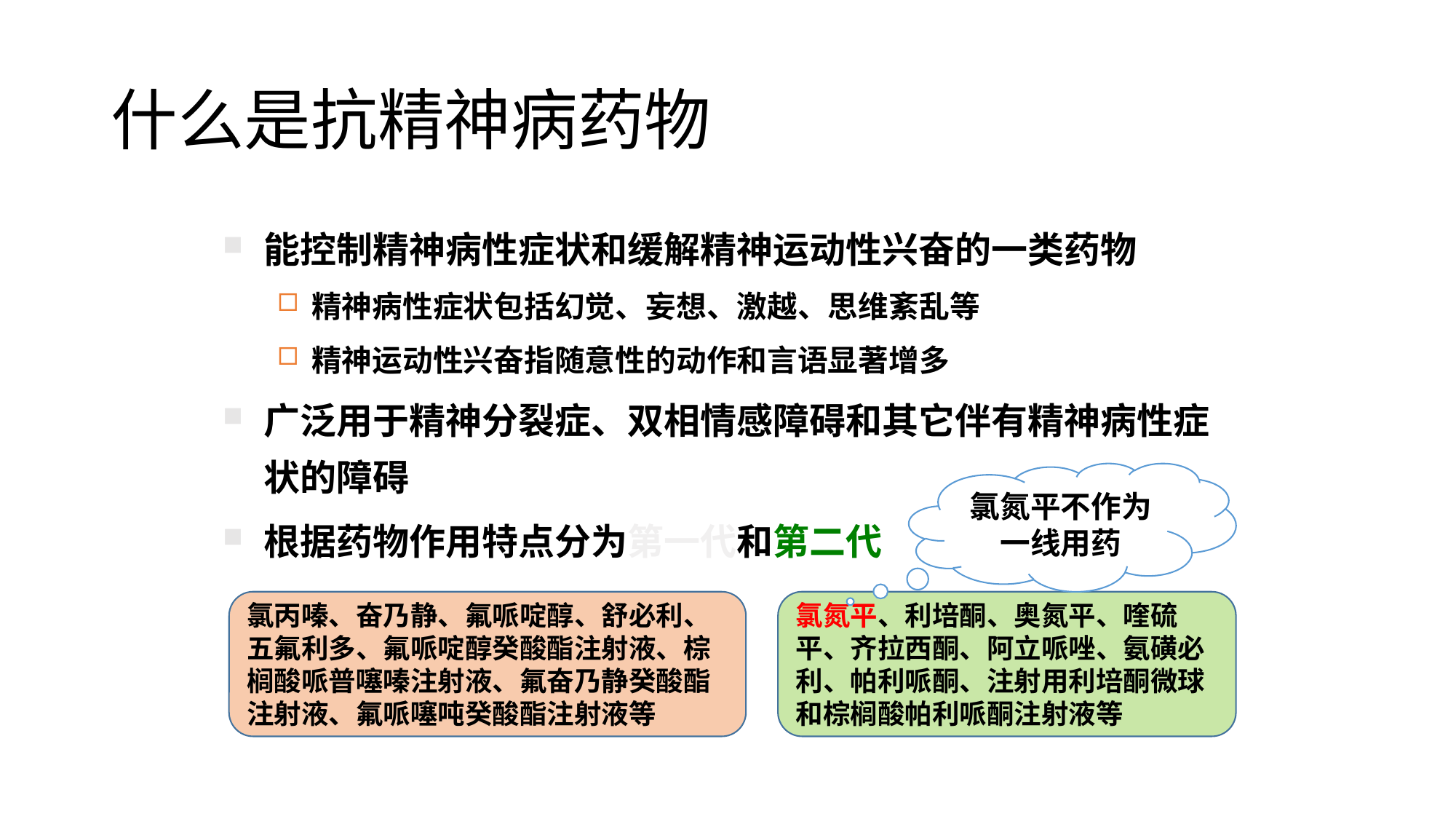

# 什么是抗精神病药物
能控制精神病性症状和缓解精神运动性兴奋的一类药物
精神病性症状包括幻觉、妄想、激越、思维紊乱等
精神运动性兴奋指随意性的动作和言语显著增多
广泛用于精神分裂症、双相情感障碍和其它伴有精神病性症状的障碍
根据药物作用特点分为第一代和第二代

氯氮平不作为
一线用药
氯丙嗪、奋乃静、氟哌啶醇、舒必利、五氟利多、氟哌啶醇癸酸酯注射液、棕榈酸哌普噻嗪注射液、氟奋乃静癸酸酯注射液、氟哌噻吨癸酸酯注射液等
氯氮平、利培酮、奥氮平、喹硫平、齐拉西酮、阿立哌唑、氨磺必利、帕利哌酮、注射用利培酮微球和棕榈酸帕利哌酮注射液等
45